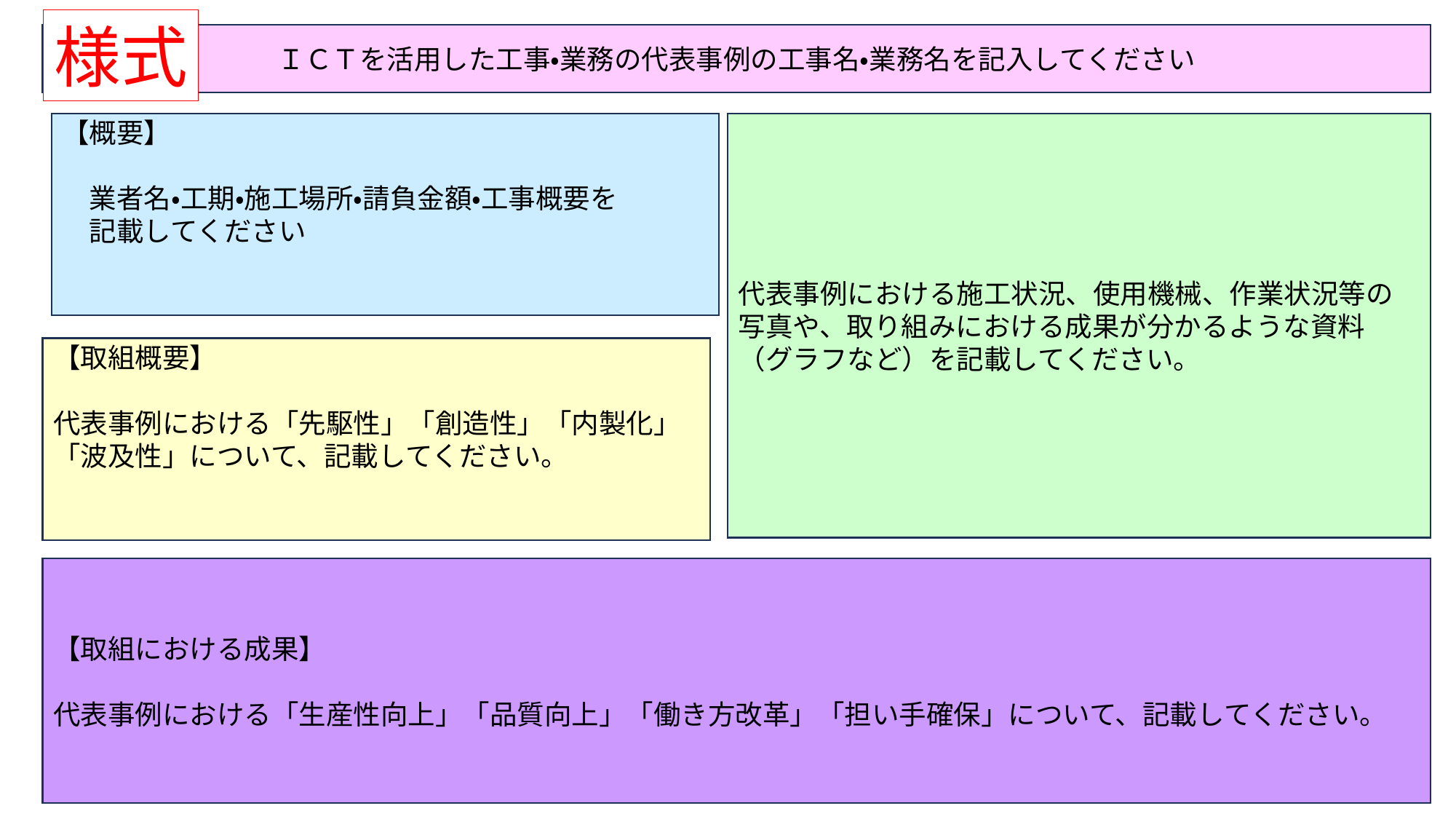

様式
ＩＣＴを活用した工事・業務の代表事例の工事名・業務名を記入してください
【概要】

　業者名・工期・施工場所・請負金額・工事概要を
　記載してください

代表事例における施工状況、使用機械、作業状況等の写真や、取り組みにおける成果が分かるような資料（グラフなど）を記載してください。
【取組概要】

代表事例における「先駆性」「創造性」「内製化」「波及性」について、記載してください。

【取組における成果】

代表事例における「生産性向上」「品質向上」「働き方改革」「担い手確保」について、記載してください。